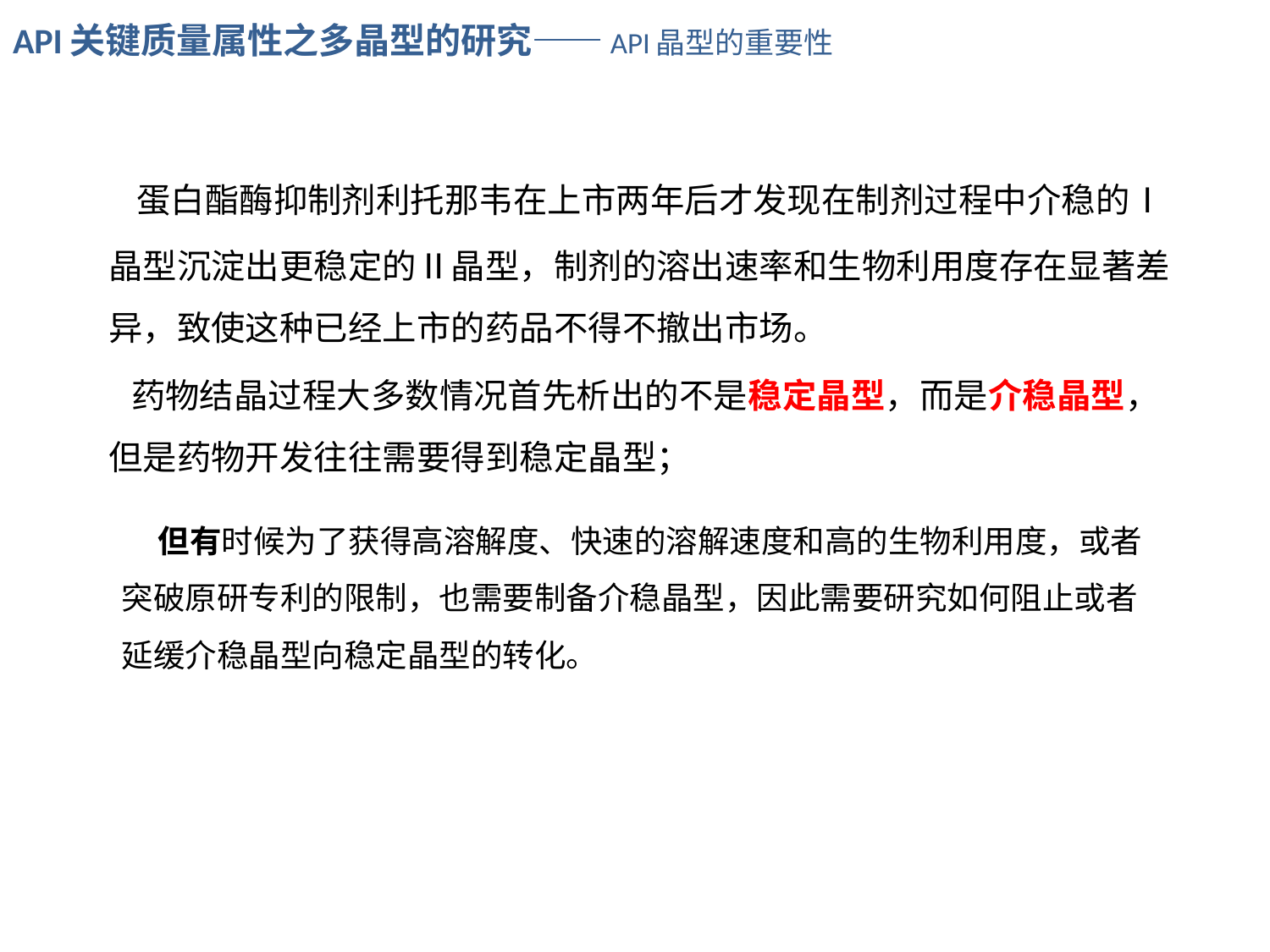

# API关键质量属性之多晶型的研究——API晶型的重要性
     蛋白酯酶抑制剂利托那韦在上市两年后才发现在制剂过程中介稳的Ⅰ晶型沉淀出更稳定的Ⅱ晶型，制剂的溶出速率和生物利用度存在显著差异，致使这种已经上市的药品不得不撤出市场。
        药物结晶过程大多数情况首先析出的不是稳定晶型，而是介稳晶型，但是药物开发往往需要得到稳定晶型；
    但有时候为了获得高溶解度、快速的溶解速度和高的生物利用度，或者突破原研专利的限制，也需要制备介稳晶型，因此需要研究如何阻止或者延缓介稳晶型向稳定晶型的转化。